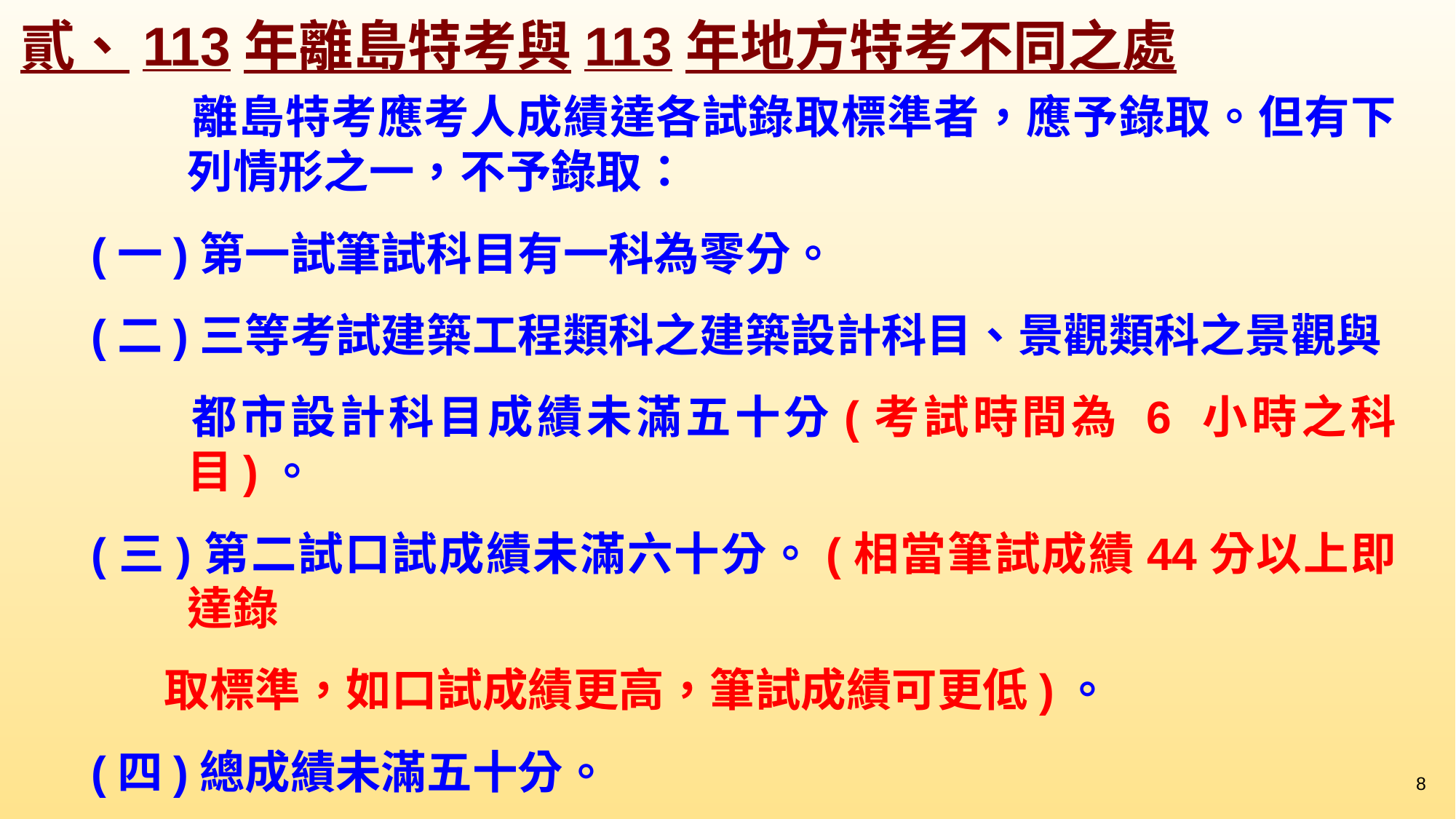

貳、113年離島特考與113年地方特考不同之處
        離島特考應考人成績達各試錄取標準者，應予錄取。但有下列情形之一，不予錄取：
(一)第一試筆試科目有一科為零分。
(二)三等考試建築工程類科之建築設計科目、景觀類科之景觀與
      都市設計科目成績未滿五十分(考試時間為 6 小時之科目)。
(三)第二試口試成績未滿六十分。(相當筆試成績44分以上即達錄
      取標準，如口試成績更高，筆試成績可更低)。
(四)總成績未滿五十分。
8